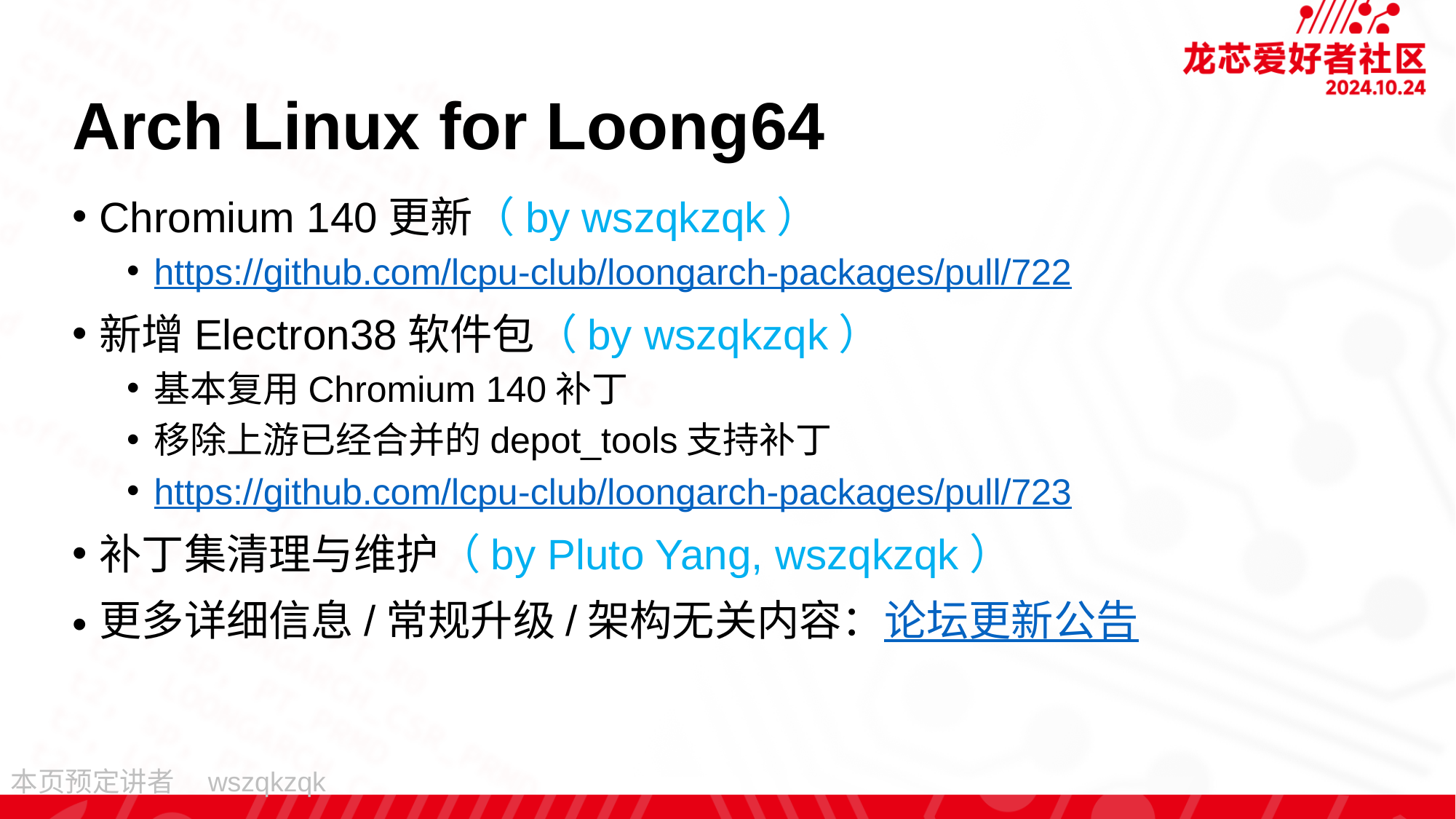

# Arch Linux for Loong64
Chromium 140更新（by wszqkzqk）
https://github.com/lcpu-club/loongarch-packages/pull/722
新增Electron38软件包（by wszqkzqk）
基本复用Chromium 140补丁
移除上游已经合并的depot_tools支持补丁
https://github.com/lcpu-club/loongarch-packages/pull/723
补丁集清理与维护（by Pluto Yang, wszqkzqk）
更多详细信息/常规升级/架构无关内容：论坛更新公告
wszqkzqk